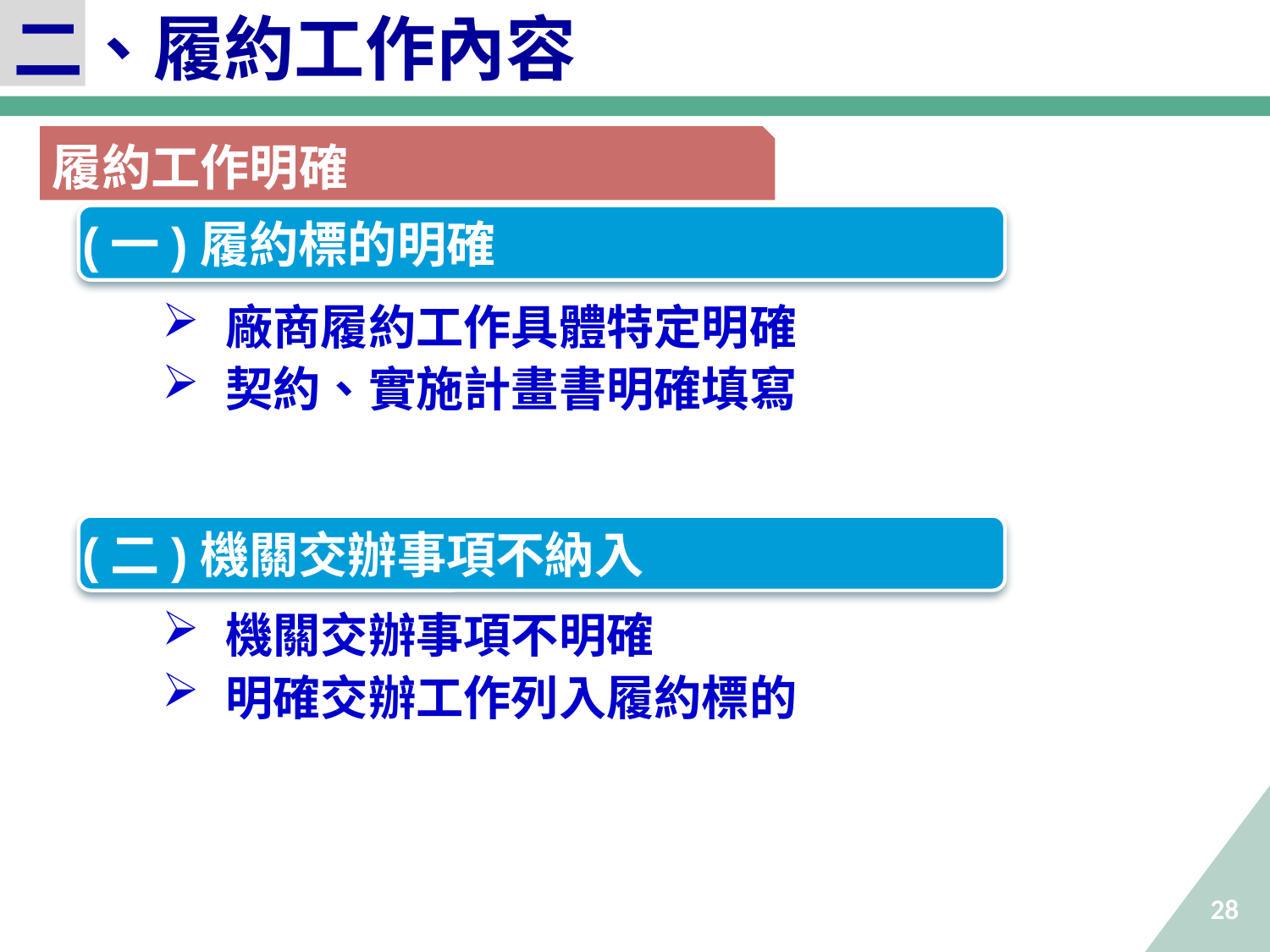

二、履約工作內容

履約工作明確
(一)履約標的明確

廠商履約工作具體特定明確
契約、實施計畫書明確填寫

機關交辦事項不明確
明確交辦工作列入履約標的

(二)機關交辦事項不納入

28